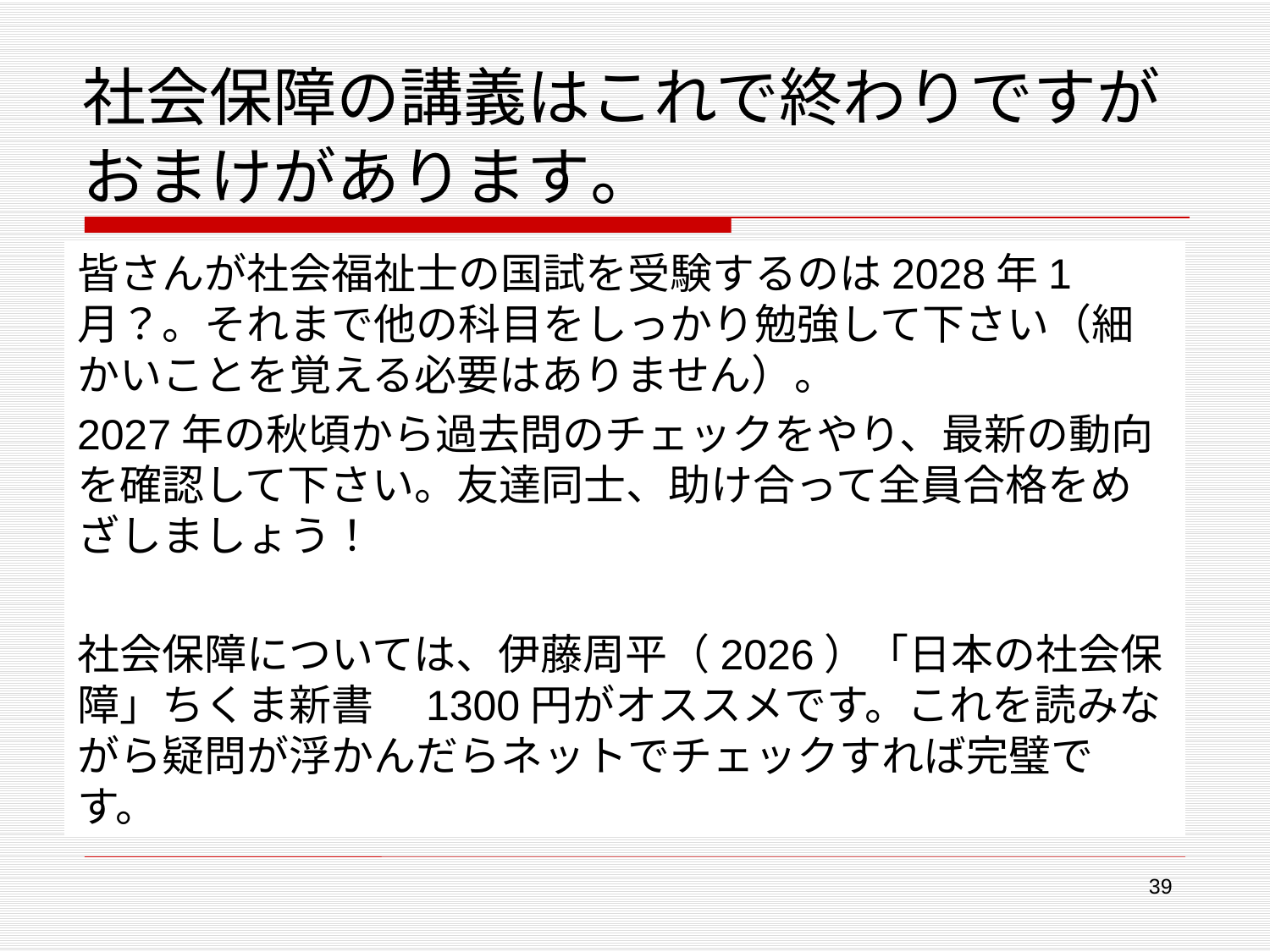

# 社会保障の講義はこれで終わりですが おまけがあります。
皆さんが社会福祉士の国試を受験するのは2028年1月？。それまで他の科目をしっかり勉強して下さい（細かいことを覚える必要はありません）。
2027年の秋頃から過去問のチェックをやり、最新の動向を確認して下さい。友達同士、助け合って全員合格をめざしましょう！

社会保障については、伊藤周平（2026）「日本の社会保障」ちくま新書　1300円がオススメです。これを読みながら疑問が浮かんだらネットでチェックすれば完璧です。
39